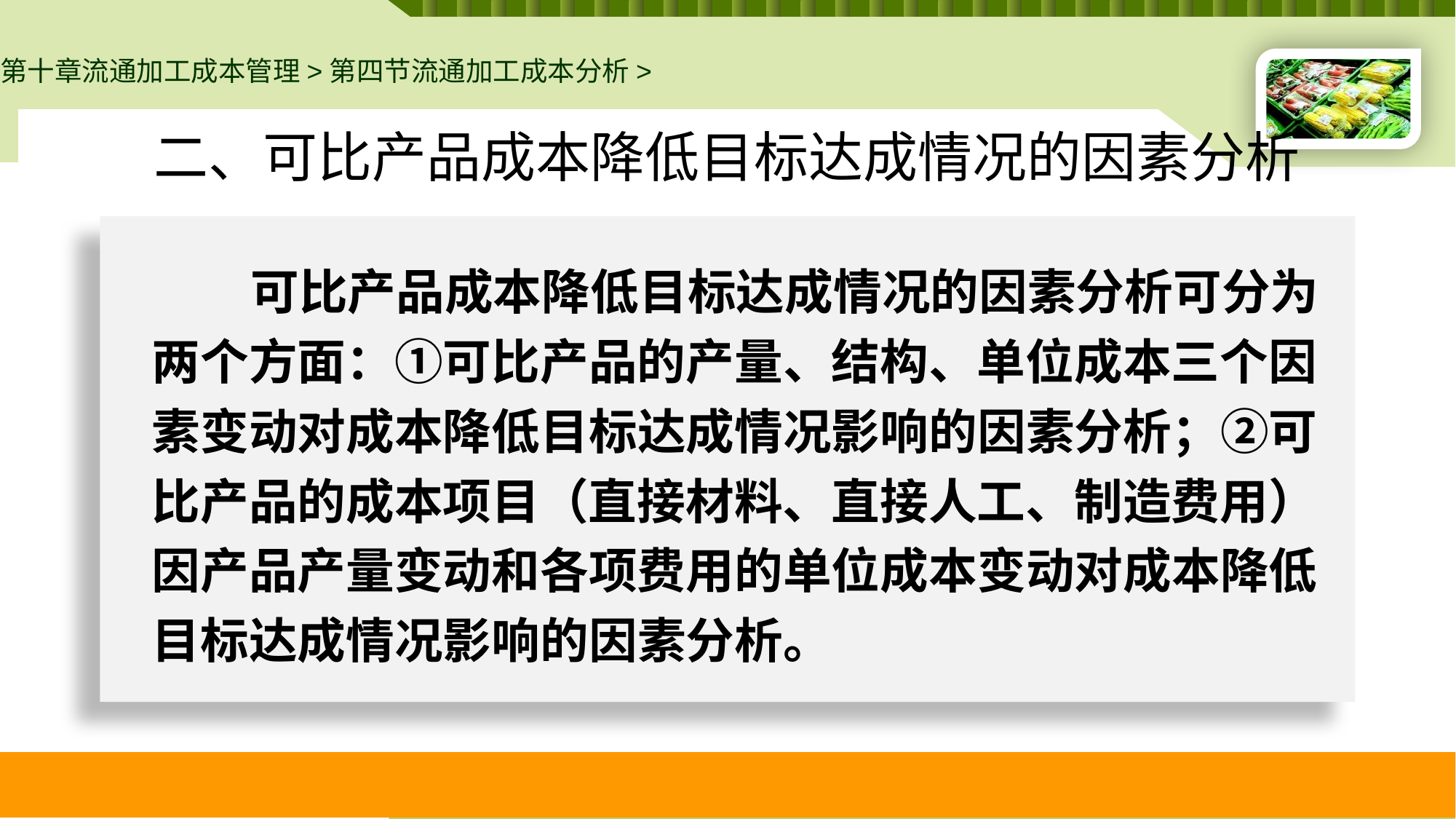

第十章流通加工成本管理>第四节流通加工成本分析>
# 二、可比产品成本降低目标达成情况的因素分析
可比产品成本降低目标达成情况的因素分析可分为两个方面：①可比产品的产量、结构、单位成本三个因素变动对成本降低目标达成情况影响的因素分析；②可比产品的成本项目（直接材料、直接人工、制造费用）因产品产量变动和各项费用的单位成本变动对成本降低目标达成情况影响的因素分析。